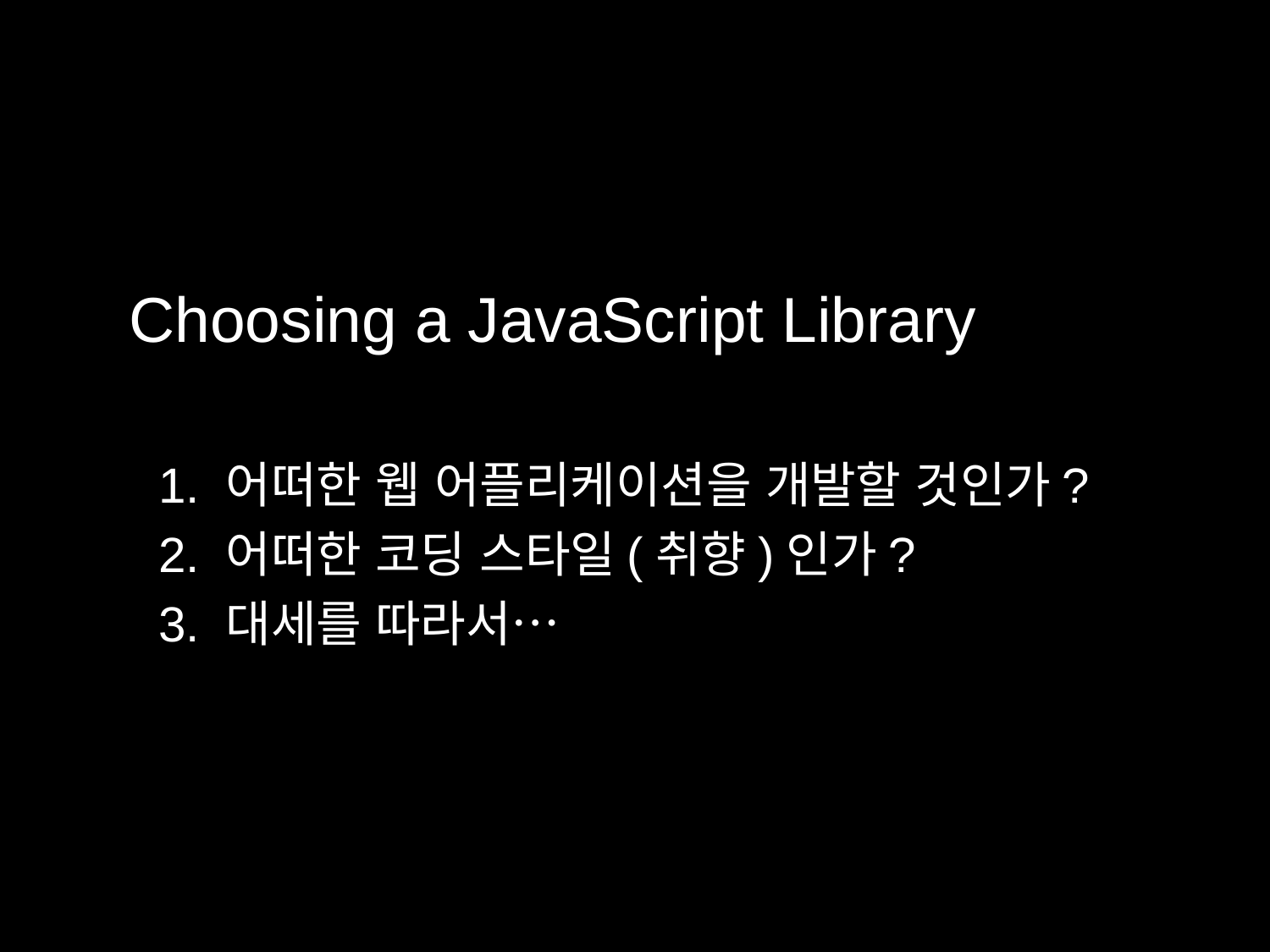

Choosing a JavaScript Library

      1. 어떠한 웹 어플리케이션을 개발할 것인가?
      2. 어떠한 코딩 스타일(취향)인가?
      3. 대세를 따라서…